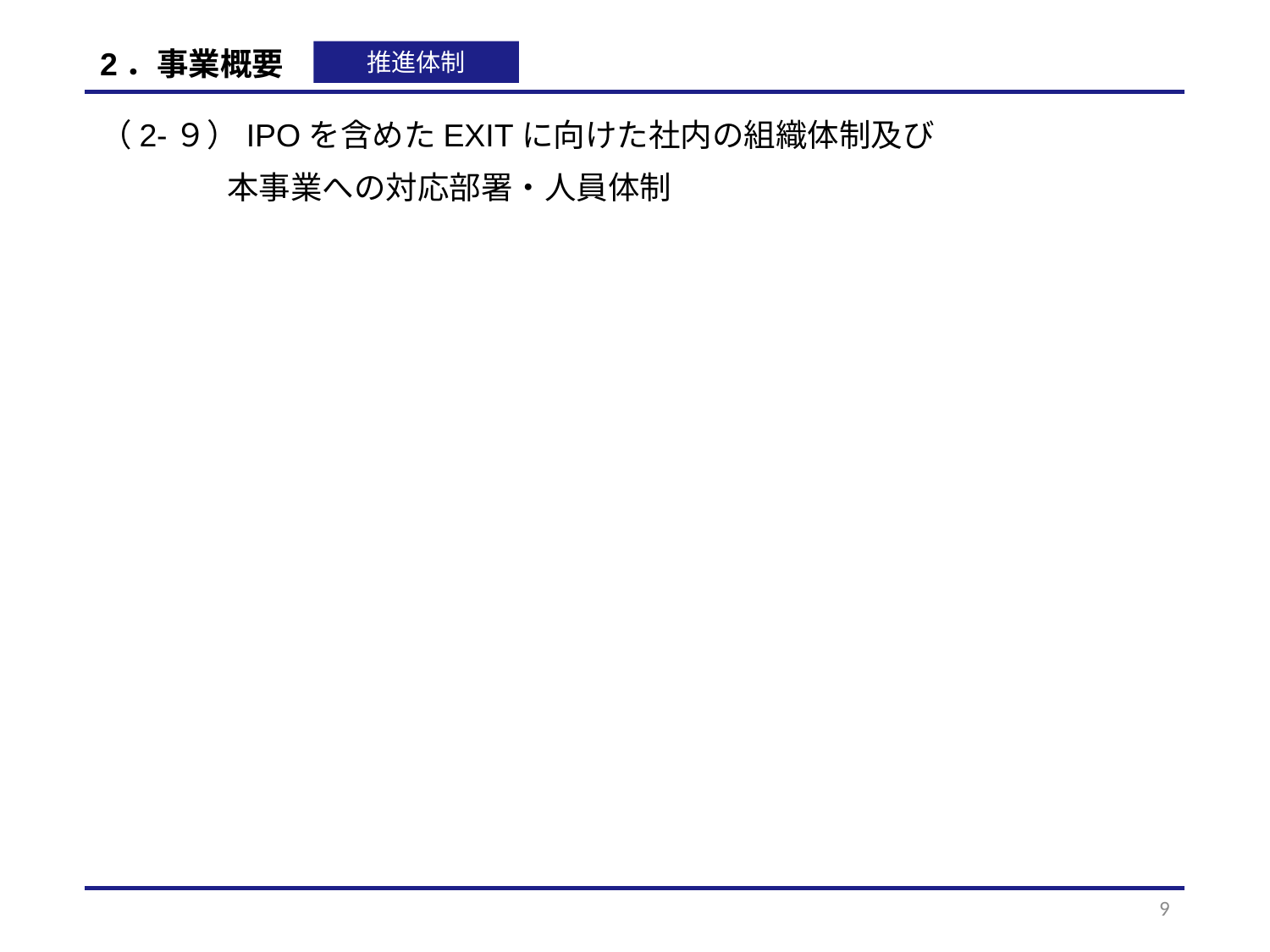

# 2．事業概要
推進体制
（2-９）IPOを含めたEXITに向けた社内の組織体制及び
　　　　本事業への対応部署・人員体制
9